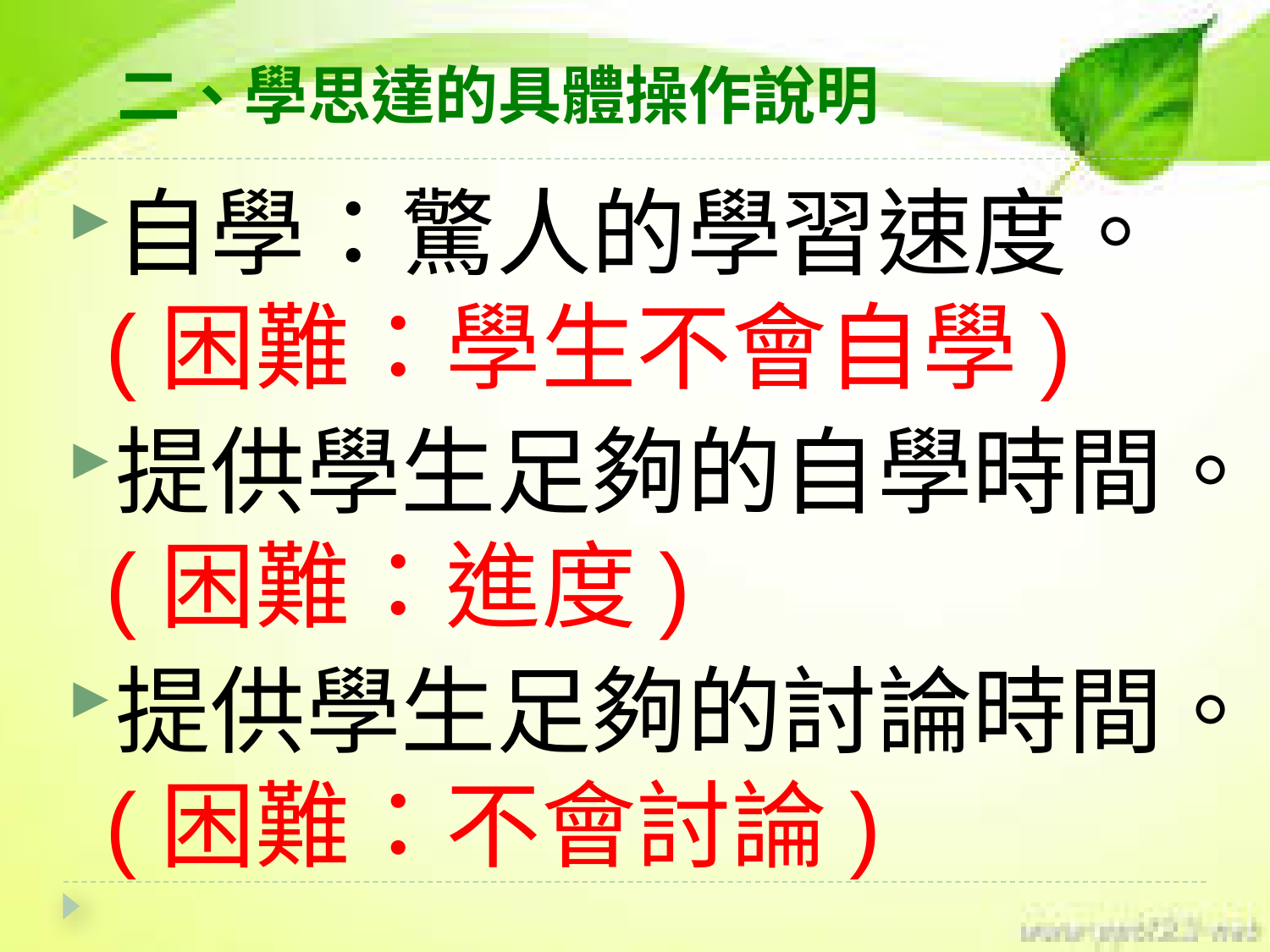

# 二、學思達的具體操作說明
自學：驚人的學習速度。(困難：學生不會自學)
提供學生足夠的自學時間。(困難：進度)
提供學生足夠的討論時間。(困難：不會討論)